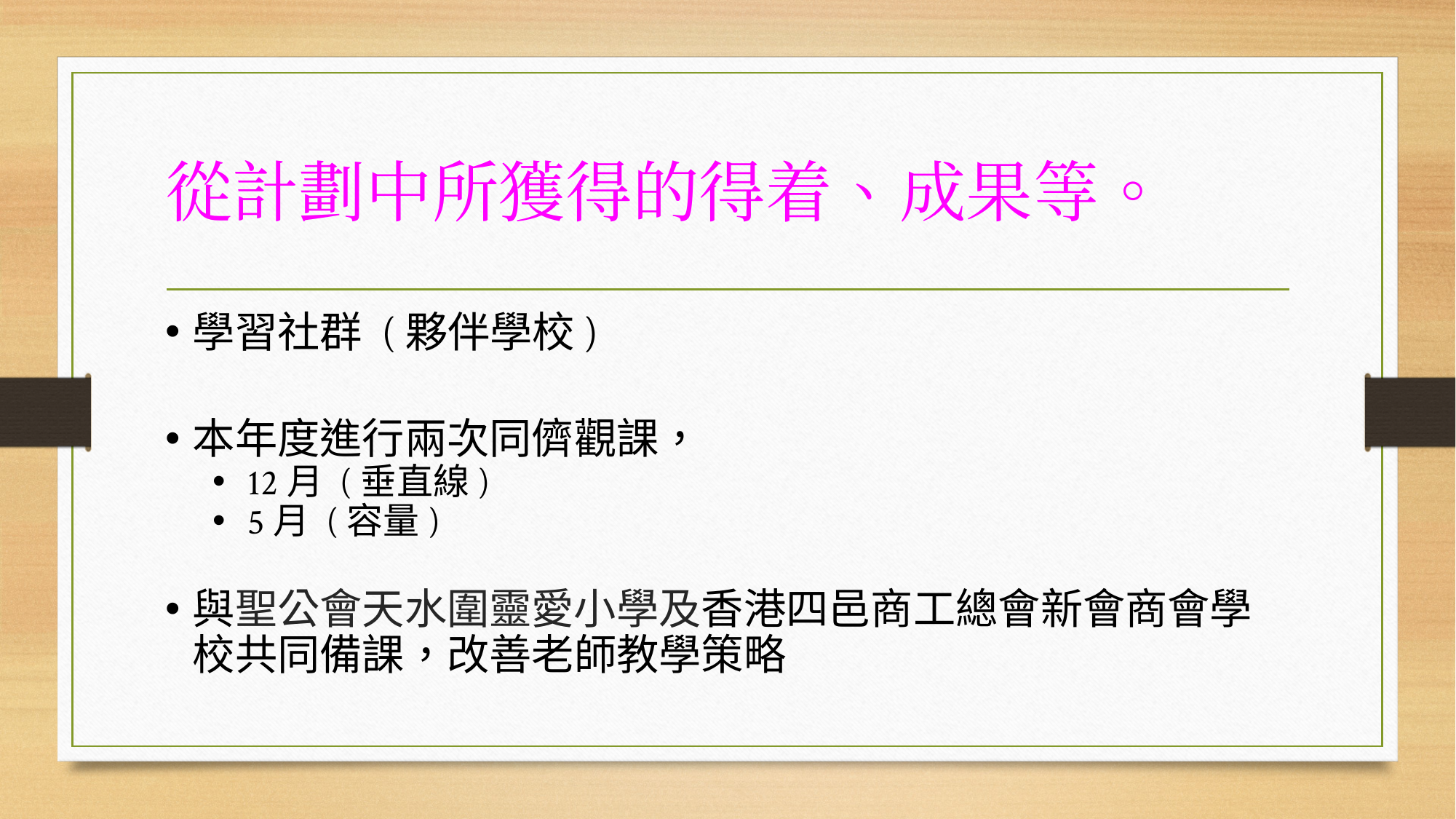

# 從計劃中所獲得的得着、成果等。
學習社群 (夥伴學校)

本年度進行兩次同儕觀課，
12月 (垂直線)
5月 (容量)

與聖公會天水圍靈愛小學及香港四邑商工總會新會商會學校共同備課，改善老師教學策略